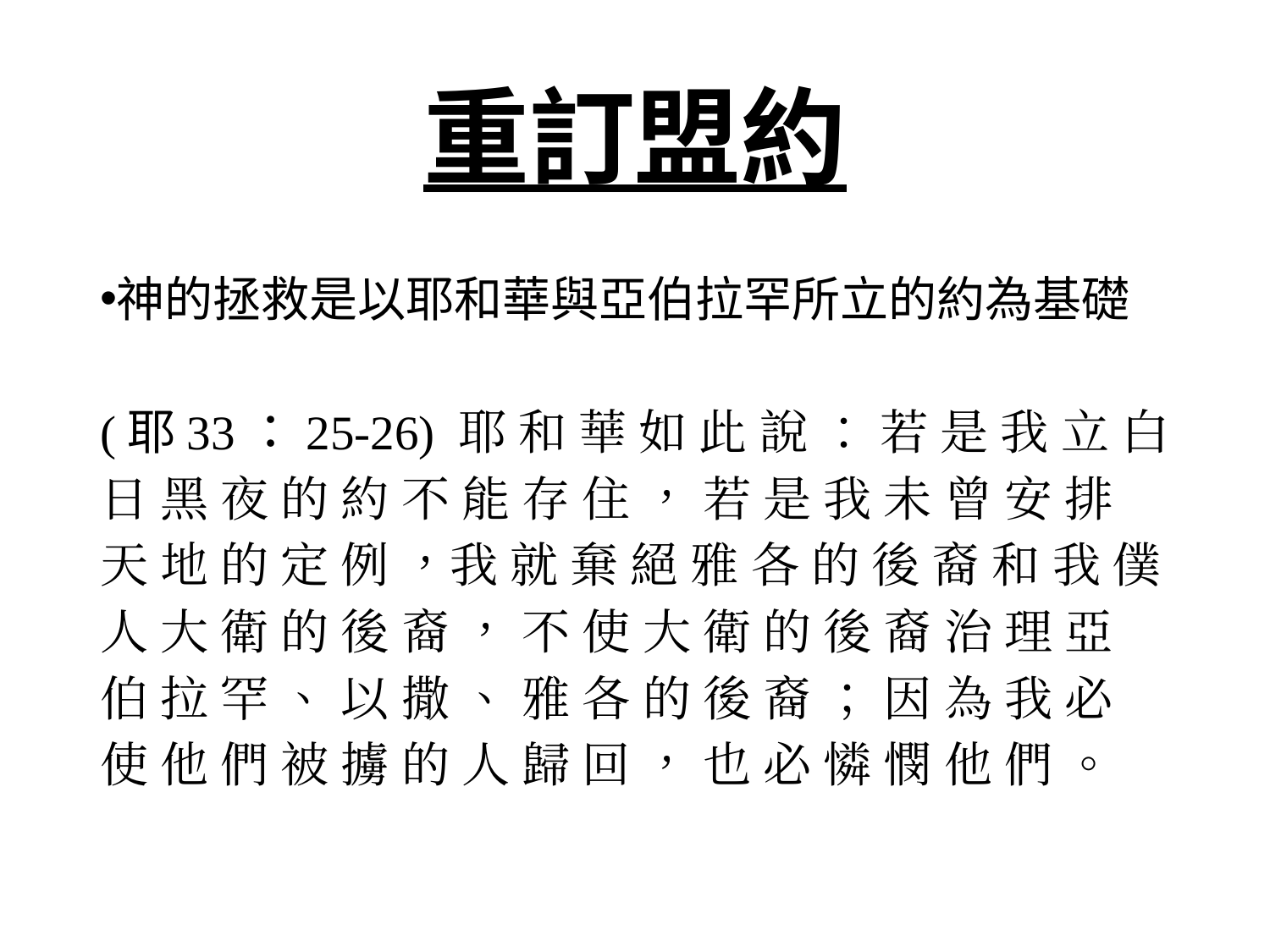

# 重訂盟約
神的拯救是以耶和華與亞伯拉罕所立的約為基礎

(耶33：25-26) 耶 和 華 如 此 說 ： 若 是 我 立 白 日 黑 夜 的 約 不 能 存 住 ， 若 是 我 未 曾 安 排 天 地 的 定 例 ，我 就 棄 絕 雅 各 的 後 裔 和 我 僕 人 大 衛 的 後 裔 ， 不 使 大 衛 的 後 裔 治 理 亞 伯 拉 罕 、 以 撒 、 雅 各 的 後 裔 ； 因 為 我 必 使 他 們 被 擄 的 人 歸 回 ， 也 必 憐 憫 他 們 。